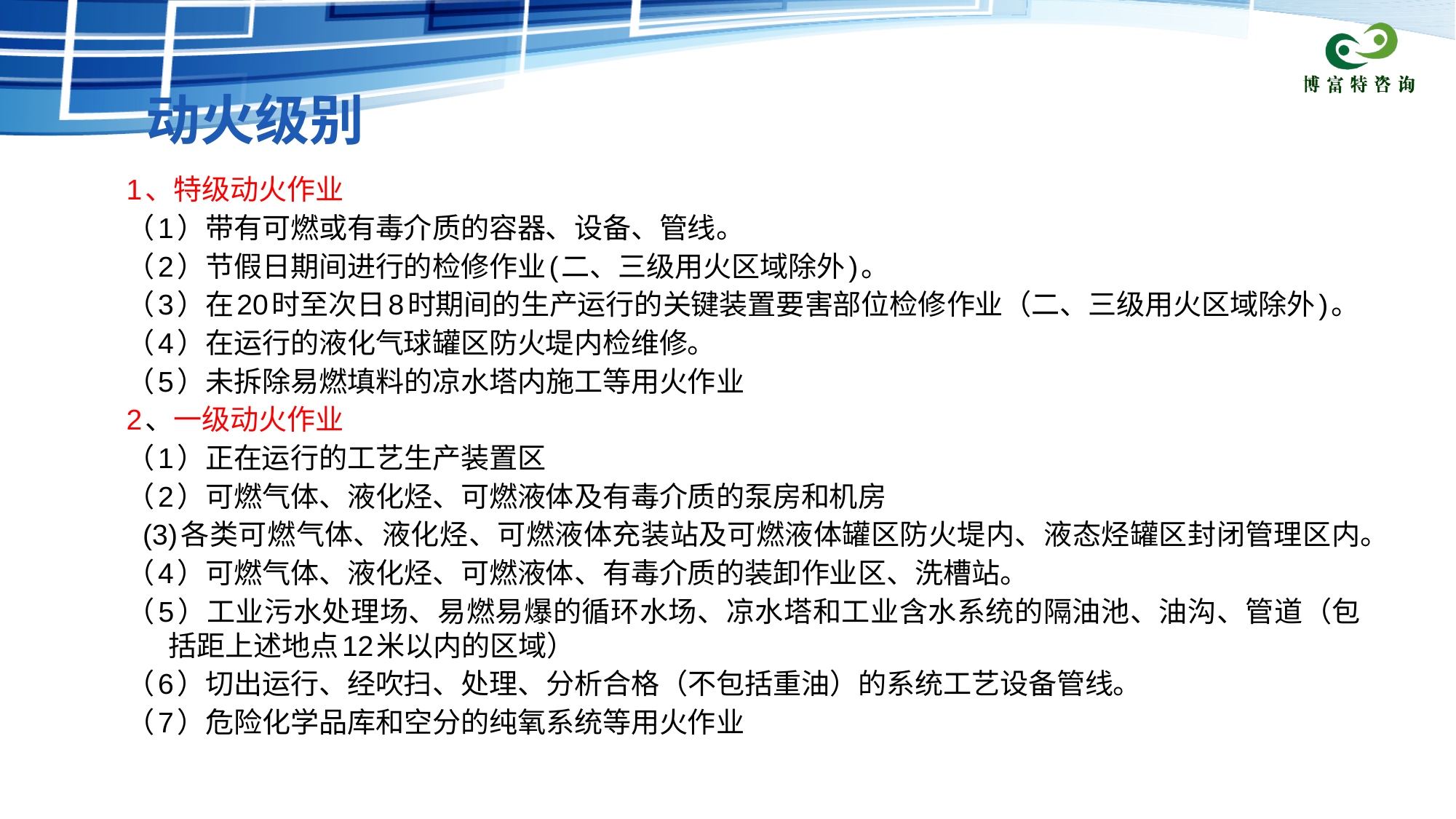

# 动火级别
1、特级动火作业
（1）带有可燃或有毒介质的容器、设备、管线。
（2）节假日期间进行的检修作业(二、三级用火区域除外)。
（3）在20时至次日8时期间的生产运行的关键装置要害部位检修作业（二、三级用火区域除外)。
（4）在运行的液化气球罐区防火堤内检维修。
（5）未拆除易燃填料的凉水塔内施工等用火作业
2、一级动火作业
（1）正在运行的工艺生产装置区
（2）可燃气体、液化烃、可燃液体及有毒介质的泵房和机房
  (3)各类可燃气体、液化烃、可燃液体充装站及可燃液体罐区防火堤内、液态烃罐区封闭管理区内。
（4）可燃气体、液化烃、可燃液体、有毒介质的装卸作业区、洗槽站。
（5）工业污水处理场、易燃易爆的循环水场、凉水塔和工业含水系统的隔油池、油沟、管道（包括距上述地点12米以内的区域）
（6）切出运行、经吹扫、处理、分析合格（不包括重油）的系统工艺设备管线。
（7）危险化学品库和空分的纯氧系统等用火作业